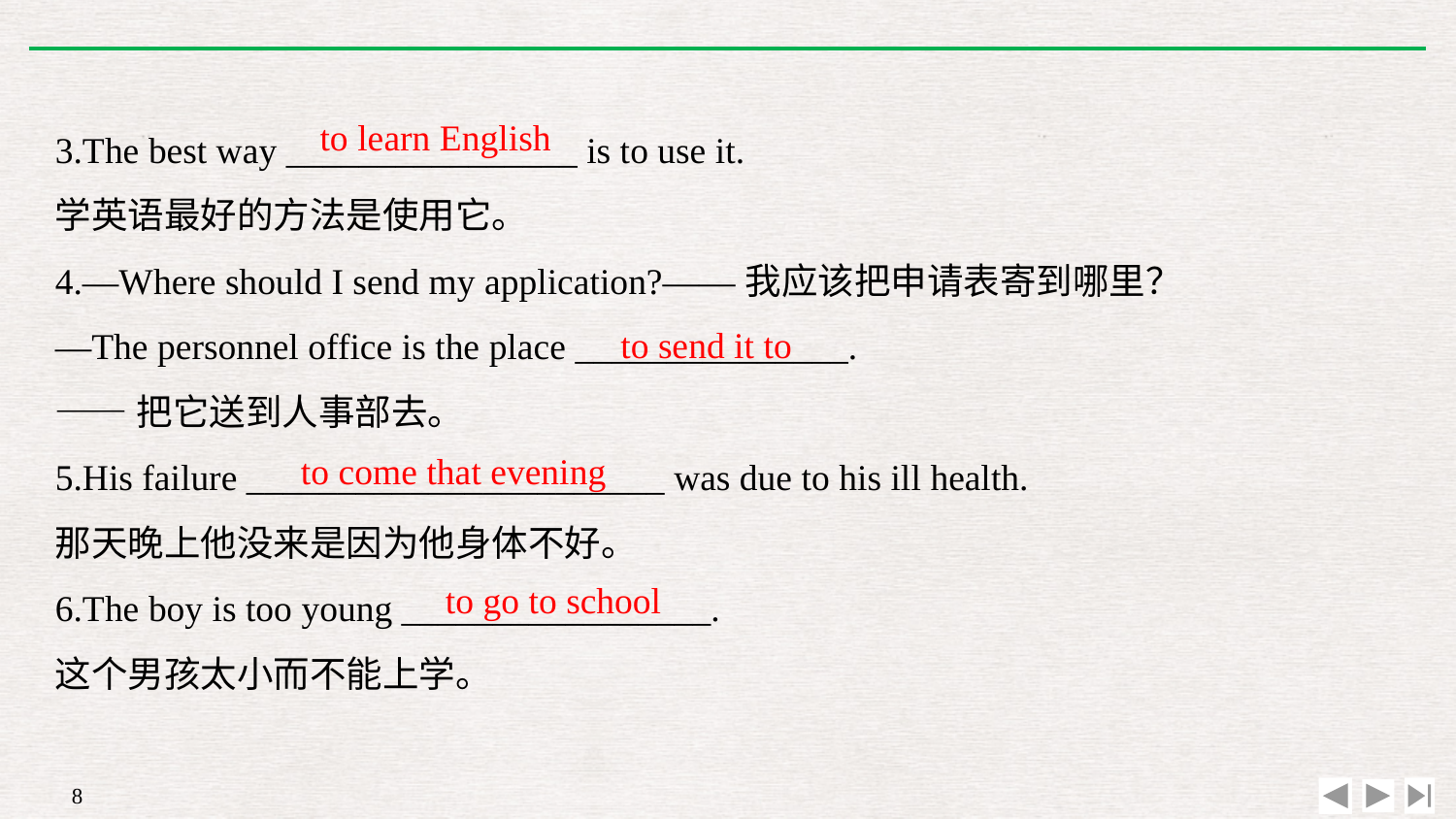

to learn English
3.The best way ________________ is to use it.
学英语最好的方法是使用它。
4.—Where should I send my application?——我应该把申请表寄到哪里？
—The personnel office is the place _______________.
——把它送到人事部去。
5.His failure _______________________ was due to his ill health.
那天晚上他没来是因为他身体不好。
6.The boy is too young _________________.
这个男孩太小而不能上学。
to send it to
to come that evening
to go to school